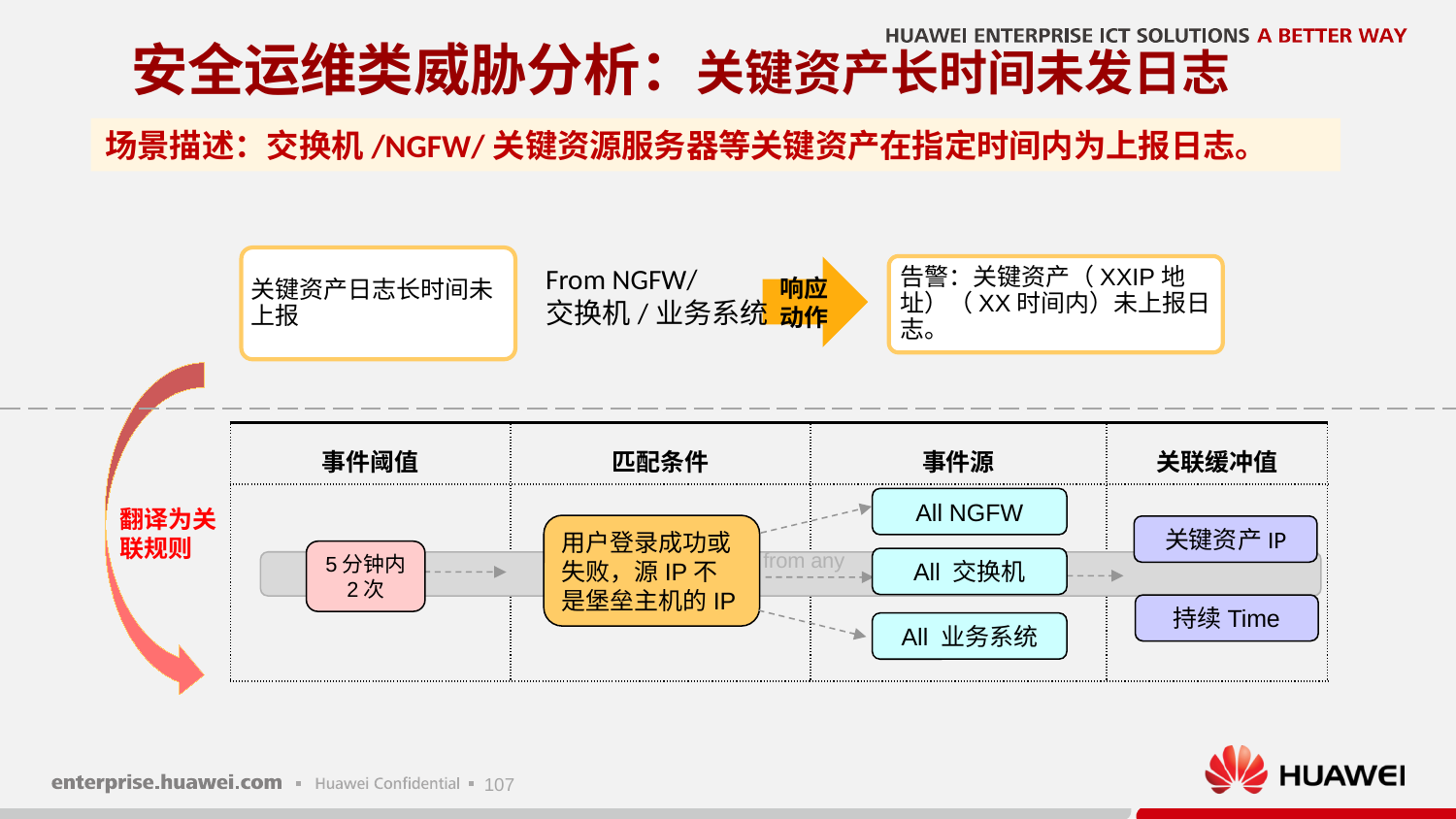

# 安全运维类威胁分析：关键资产长时间未发日志
场景描述：交换机/NGFW/关键资源服务器等关键资产在指定时间内为上报日志。

关键资产日志长时间未上报
From NGFW/
交换机/业务系统

告警：关键资产（XXIP地址）（XX时间内）未上报日志。
响应动作

| 事件阈值 | 匹配条件 | 事件源 | 关联缓冲值 |
| --- | --- | --- | --- |
|  |  |  |  |
All NGFW
翻译为关联规则

用户登录成功或失败，源IP不是堡垒主机的IP
关键资产IP
from any
5分钟内
2次
All 交换机

持续Time

All 业务系统